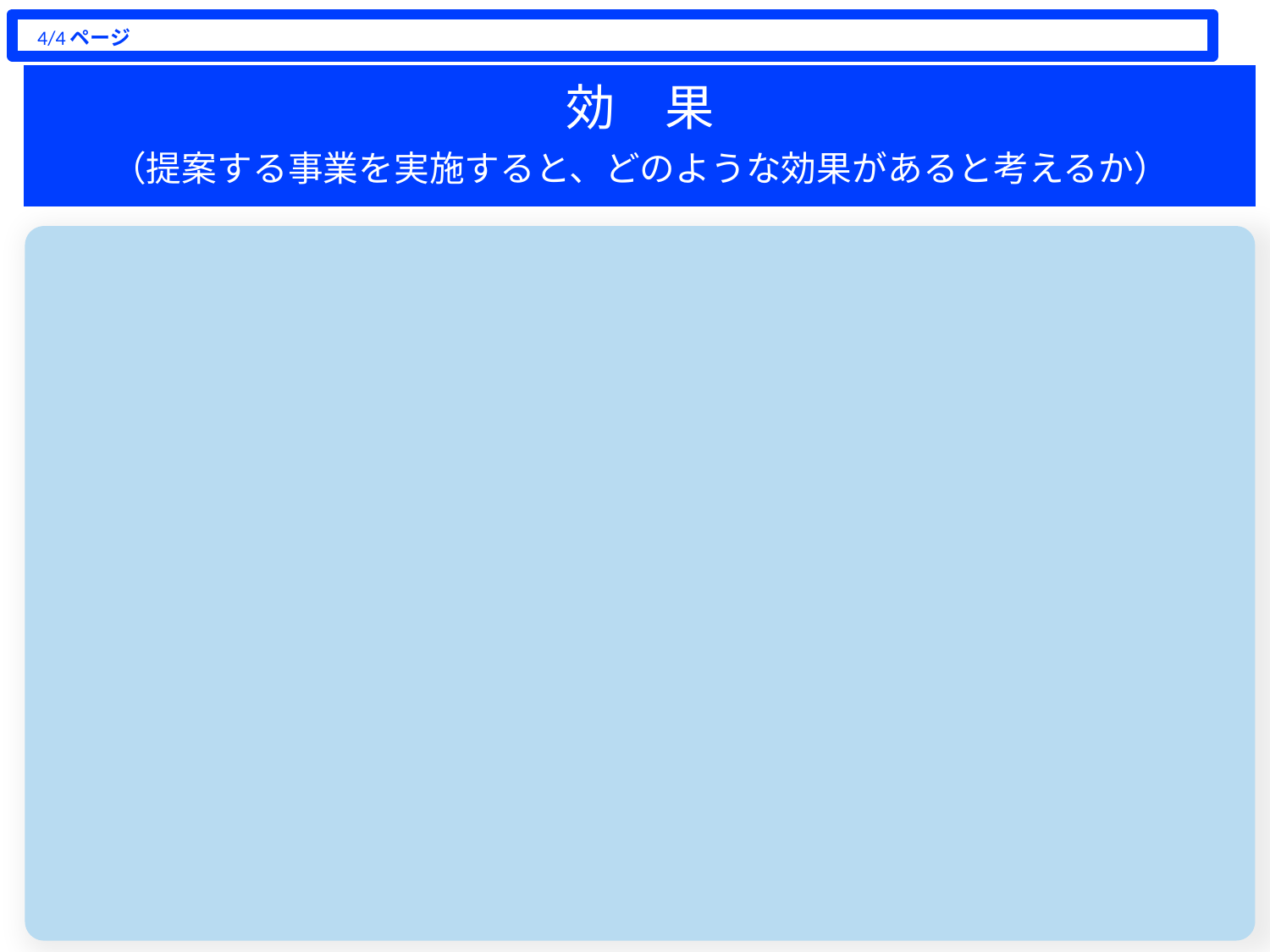

# 4/4ページ
効　果
（提案する事業を実施すると、どのような効果があると考えるか）